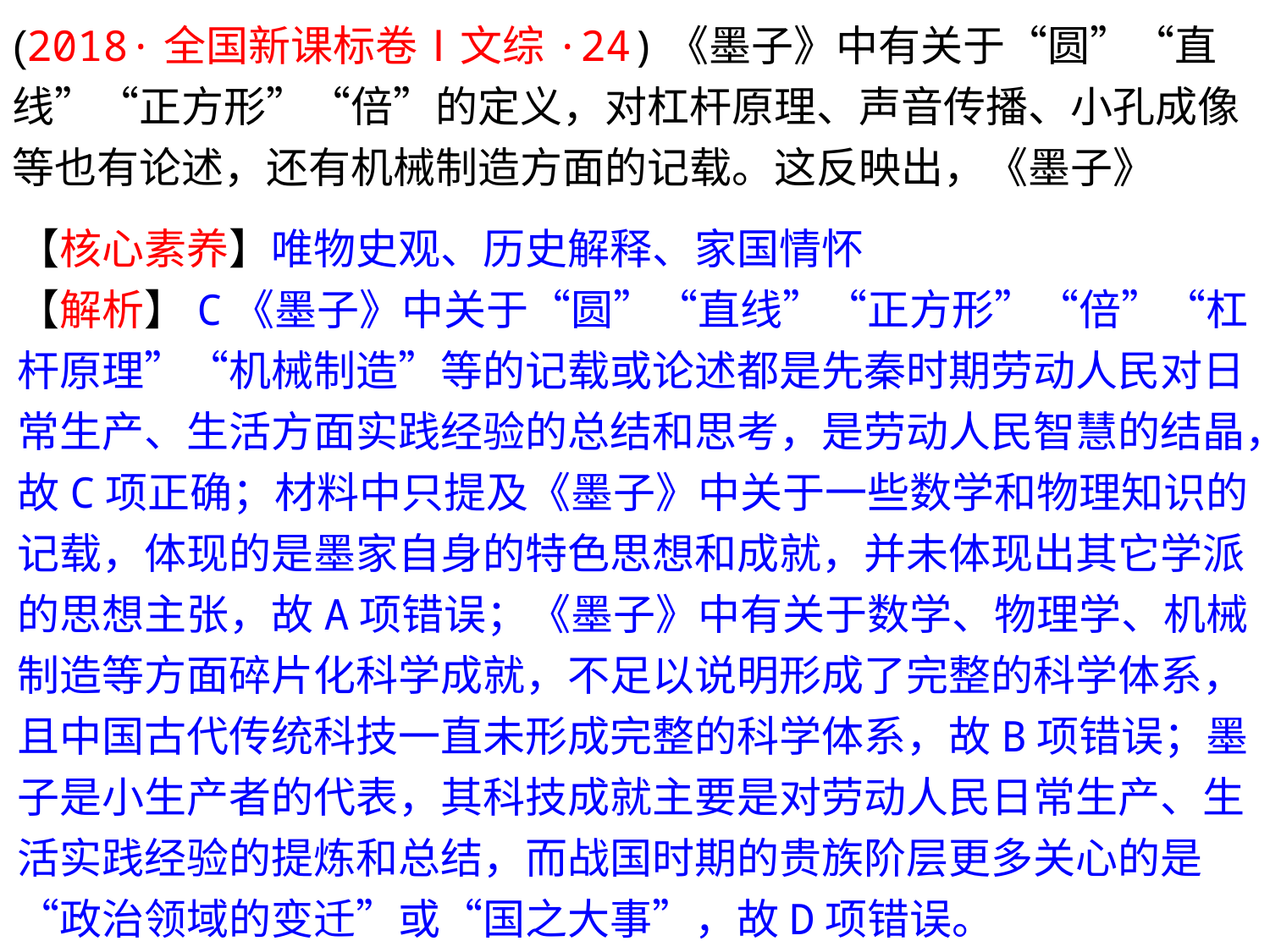

(2018·全国新课标卷Ⅰ文综·24)《墨子》中有关于“圆”“直线”“正方形”“倍”的定义，对杠杆原理、声音传播、小孔成像等也有论述，还有机械制造方面的记载。这反映出，《墨子》
A．汇集了诸子百家的思想精华
B．形成了完整的科学体系
C．包含了劳动人民智慧的结晶
D．体现了贵族阶层的旨趣
【核心素养】唯物史观、历史解释、家国情怀
【解析】C《墨子》中关于“圆”“直线”“正方形”“倍”“杠杆原理”“机械制造”等的记载或论述都是先秦时期劳动人民对日常生产、生活方面实践经验的总结和思考，是劳动人民智慧的结晶，故C项正确；材料中只提及《墨子》中关于一些数学和物理知识的记载，体现的是墨家自身的特色思想和成就，并未体现出其它学派的思想主张，故A项错误；《墨子》中有关于数学、物理学、机械制造等方面碎片化科学成就，不足以说明形成了完整的科学体系，且中国古代传统科技一直未形成完整的科学体系，故B项错误；墨子是小生产者的代表，其科技成就主要是对劳动人民日常生产、生活实践经验的提炼和总结，而战国时期的贵族阶层更多关心的是“政治领域的变迁”或“国之大事”，故D项错误。